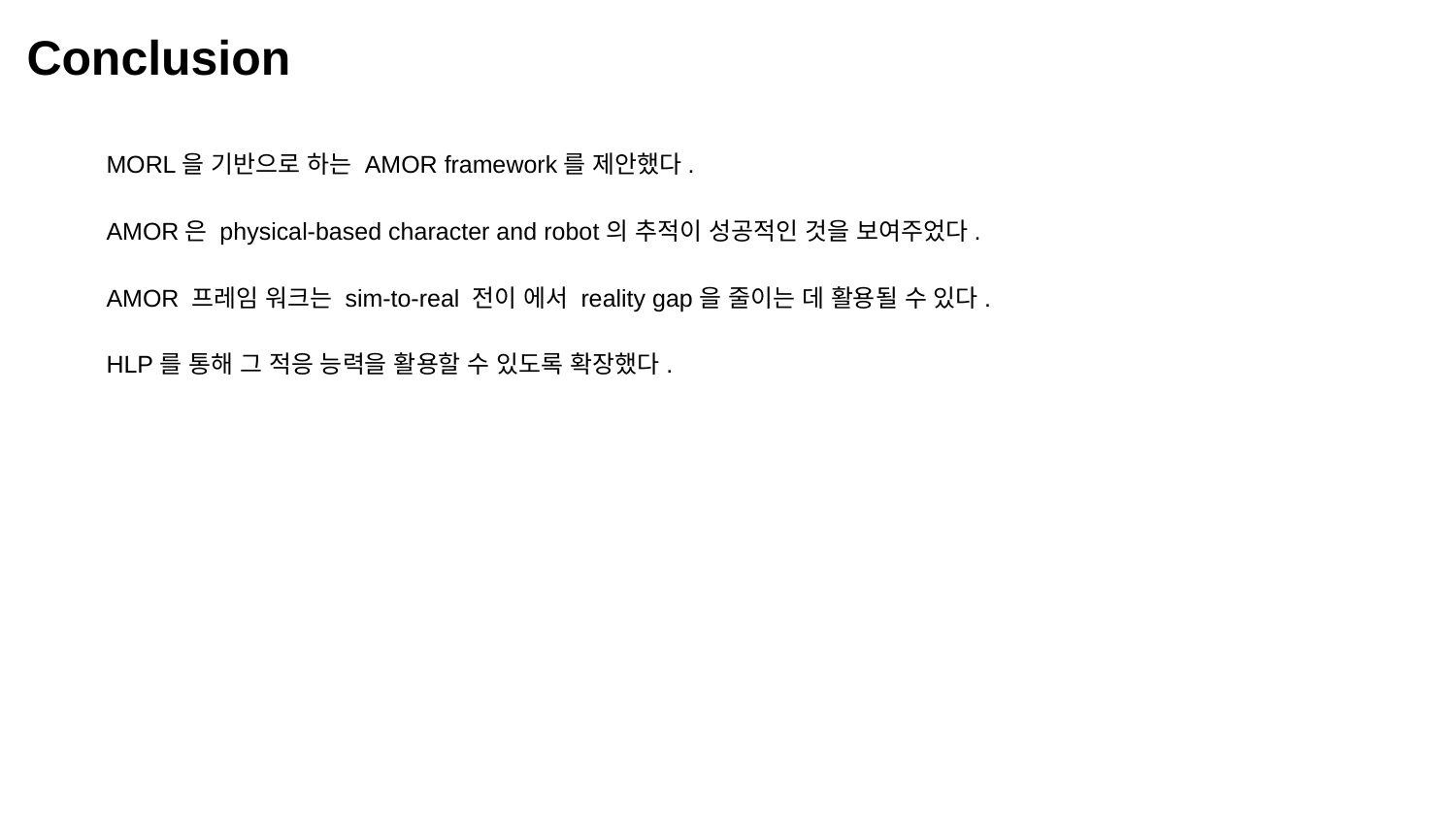

Conclusion
MORL을 기반으로 하는 AMOR framework를 제안했다.

AMOR은 physical-based character and robot의 추적이 성공적인 것을 보여주었다.

AMOR 프레임 워크는 sim-to-real 전이 에서 reality gap을 줄이는 데 활용될 수 있다.

HLP를 통해 그 적응 능력을 활용할 수 있도록 확장했다.